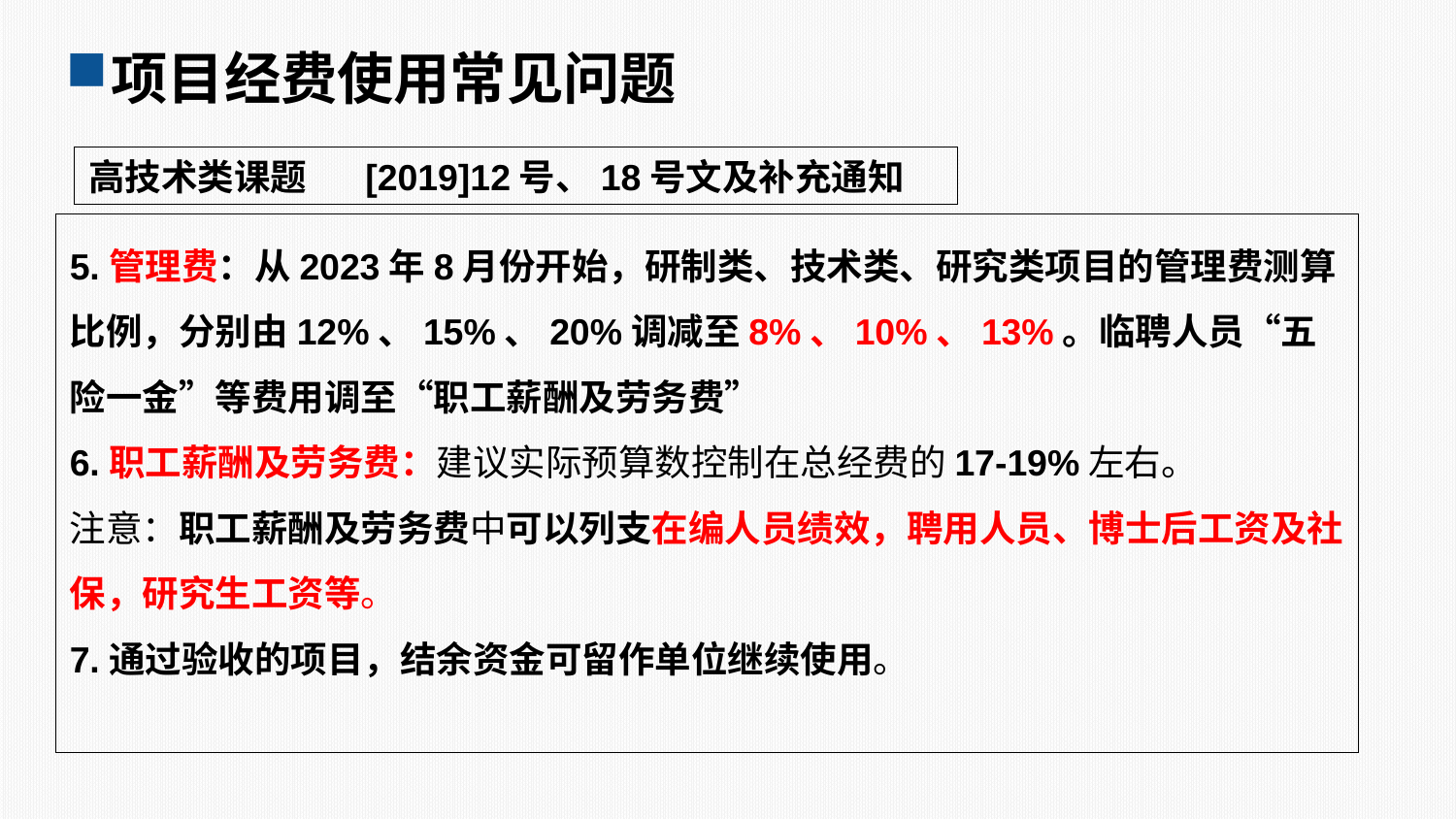

项目经费使用常见问题
高技术类课题      [2019]12号、18号文及补充通知
5.管理费：从2023年8月份开始，研制类、技术类、研究类项目的管理费测算比例，分别由12%、15%、20%调减至8%、10%、13%。临聘人员“五险一金”等费用调至“职工薪酬及劳务费”
6.职工薪酬及劳务费：建议实际预算数控制在总经费的17-19%左右。
注意：职工薪酬及劳务费中可以列支在编人员绩效，聘用人员、博士后工资及社保，研究生工资等。
7.通过验收的项目，结余资金可留作单位继续使用。